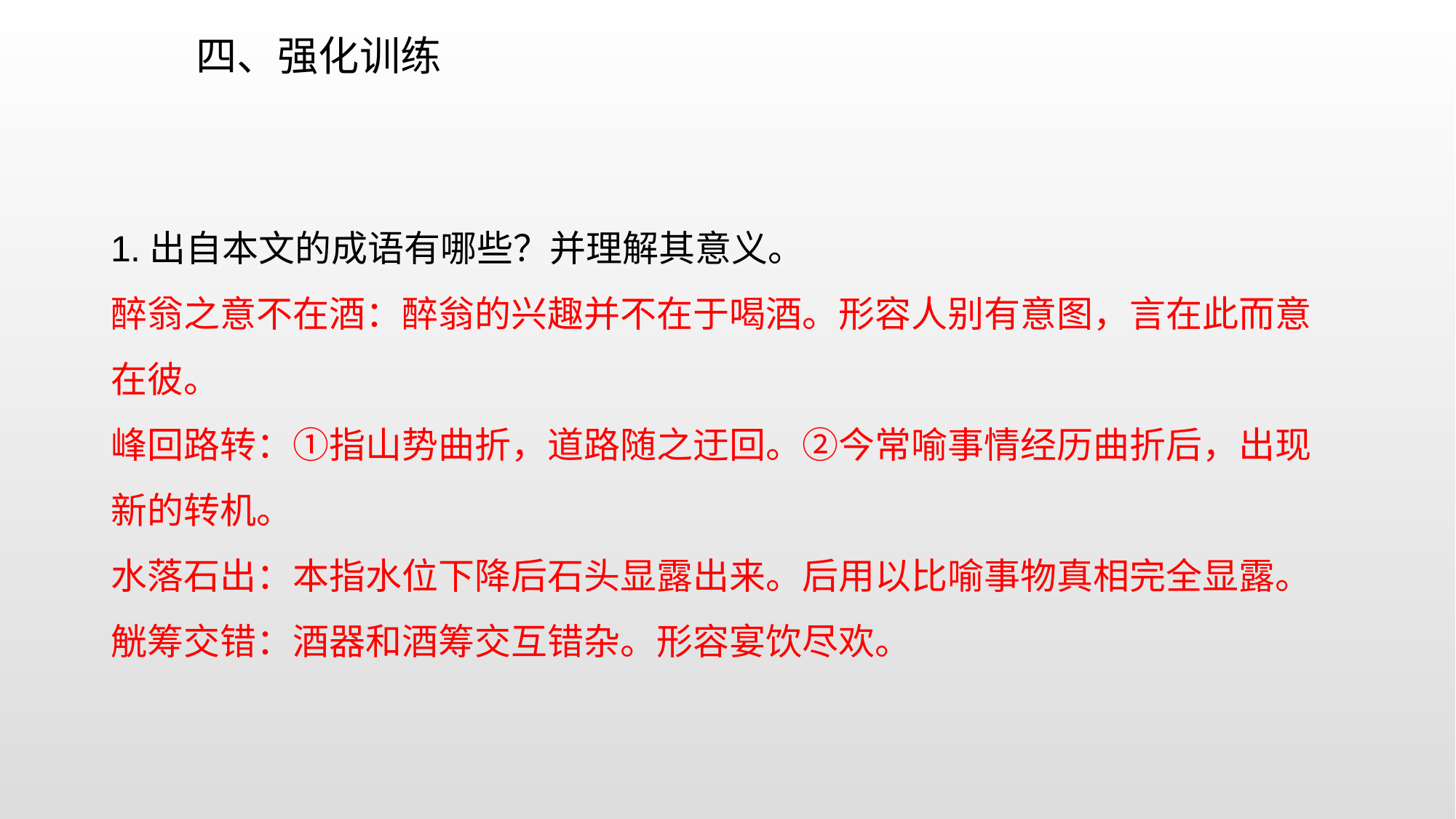

四、强化训练
1.出自本文的成语有哪些？并理解其意义。
醉翁之意不在酒：醉翁的兴趣并不在于喝酒。形容人别有意图，言在此而意在彼。
峰回路转：①指山势曲折，道路随之迂回。②今常喻事情经历曲折后，出现新的转机。
水落石出：本指水位下降后石头显露出来。后用以比喻事物真相完全显露。
觥筹交错：酒器和酒筹交互错杂。形容宴饮尽欢。